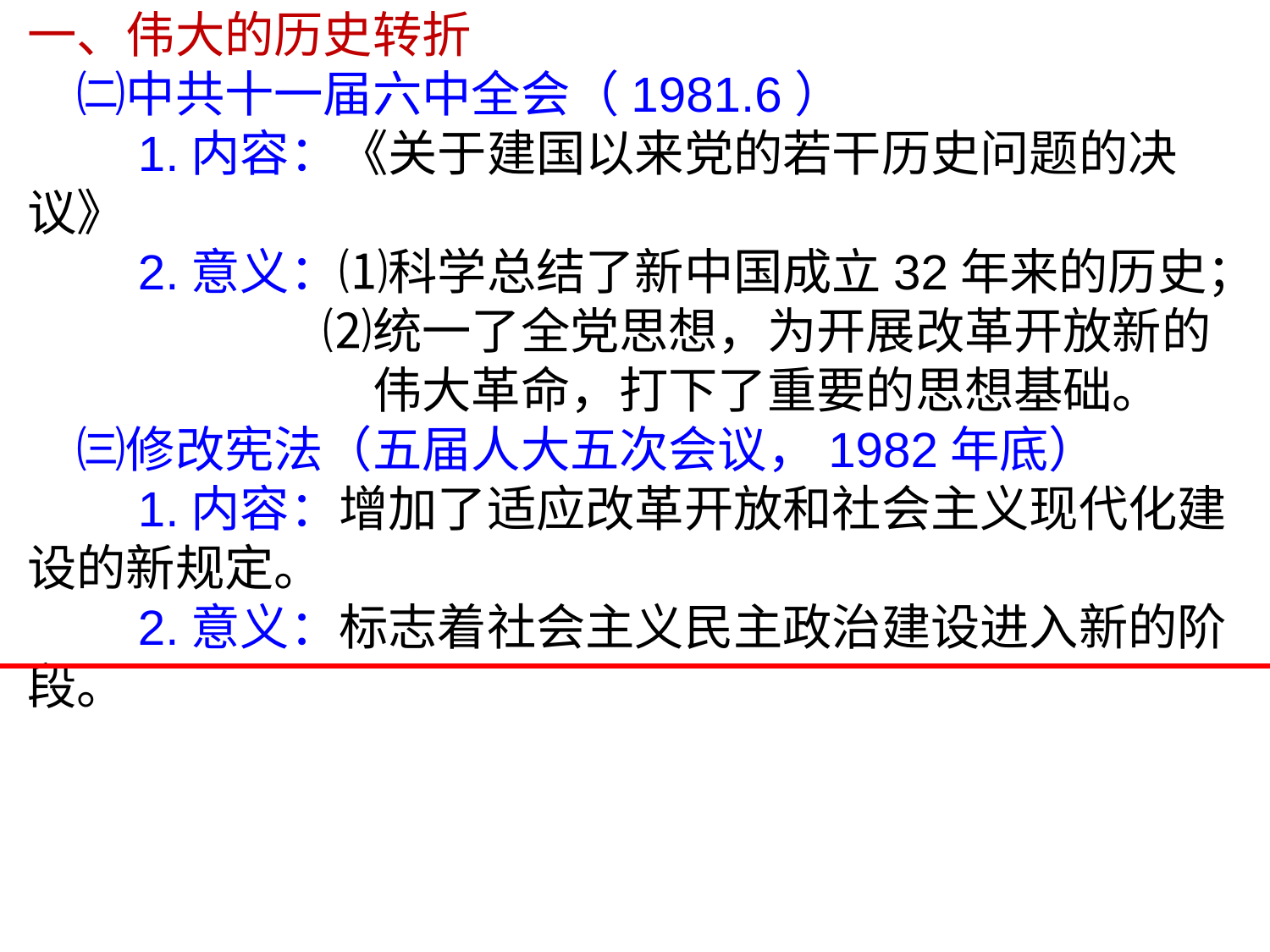

一、伟大的历史转折
　㈡中共十一届六中全会（1981.6）
　　1.内容：《关于建国以来党的若干历史问题的决议》
　　2.意义：⑴科学总结了新中国成立32年来的历史；
　　　　　　⑵统一了全党思想，为开展改革开放新的
　　　　　　　伟大革命，打下了重要的思想基础。
　㈢修改宪法（五届人大五次会议，1982年底）
　　1.内容：增加了适应改革开放和社会主义现代化建设的新规定。
　　2.意义：标志着社会主义民主政治建设进入新的阶段。